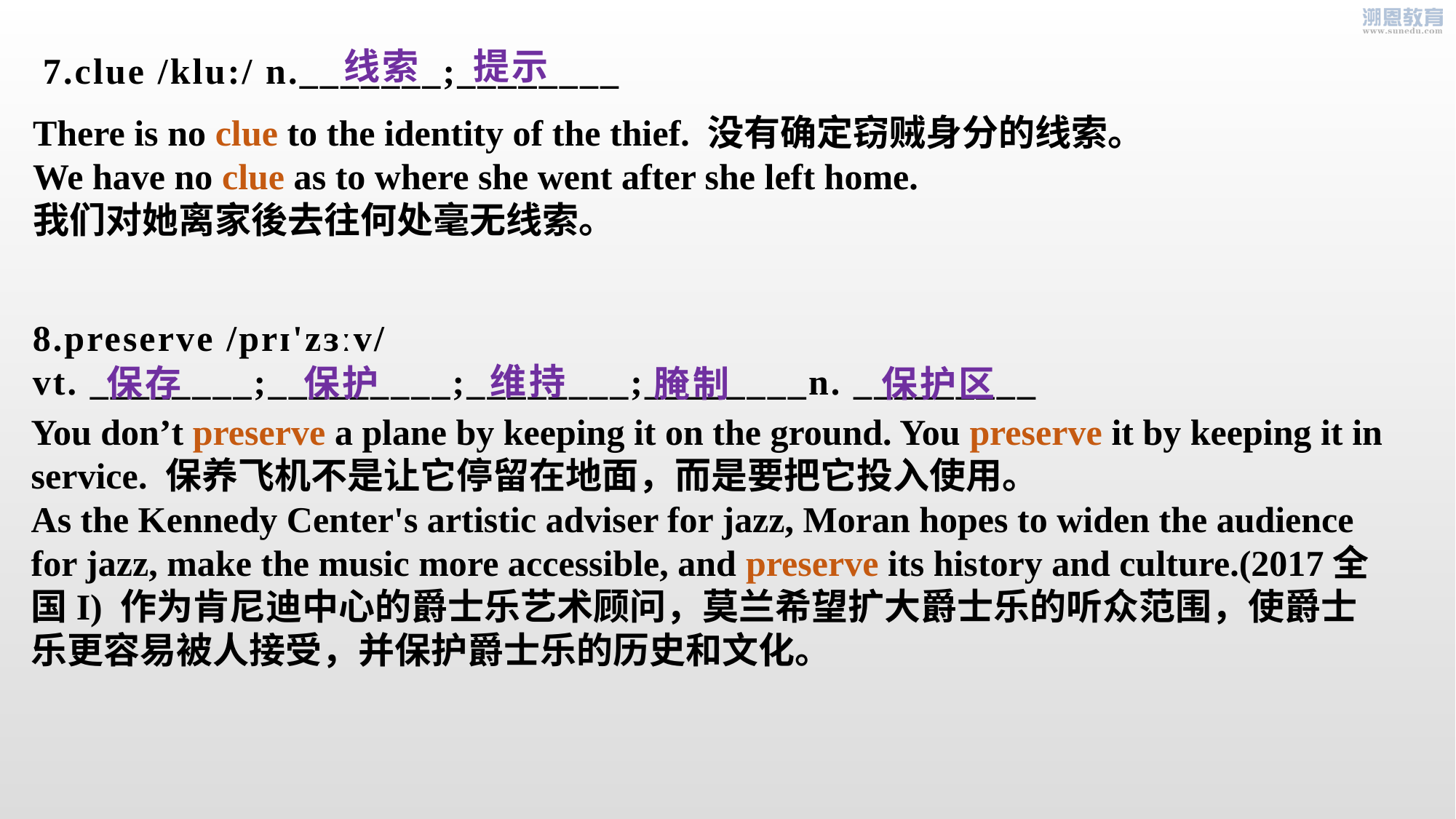

7.clue /klu:/ n._______;________
线索     提示
There is no clue to the identity of the thief. 没有确定窃贼身分的线索。
We have no clue as to where she went after she left home.
我们对她离家後去往何处毫无线索。
8.preserve /prɪ'zɜːv/ vt. ________;_________;________;________n. _________
维持
保存
保护
腌制
保护区
You don’t preserve a plane by keeping it on the ground. You preserve it by keeping it in service. 保养飞机不是让它停留在地面，而是要把它投入使用。
As the Kennedy Center's artistic adviser for jazz, Moran hopes to widen the audience for jazz, make the music more accessible, and preserve its history and culture.(2017全国I) 作为肯尼迪中心的爵士乐艺术顾问，莫兰希望扩大爵士乐的听众范围，使爵士乐更容易被人接受，并保护爵士乐的历史和文化。